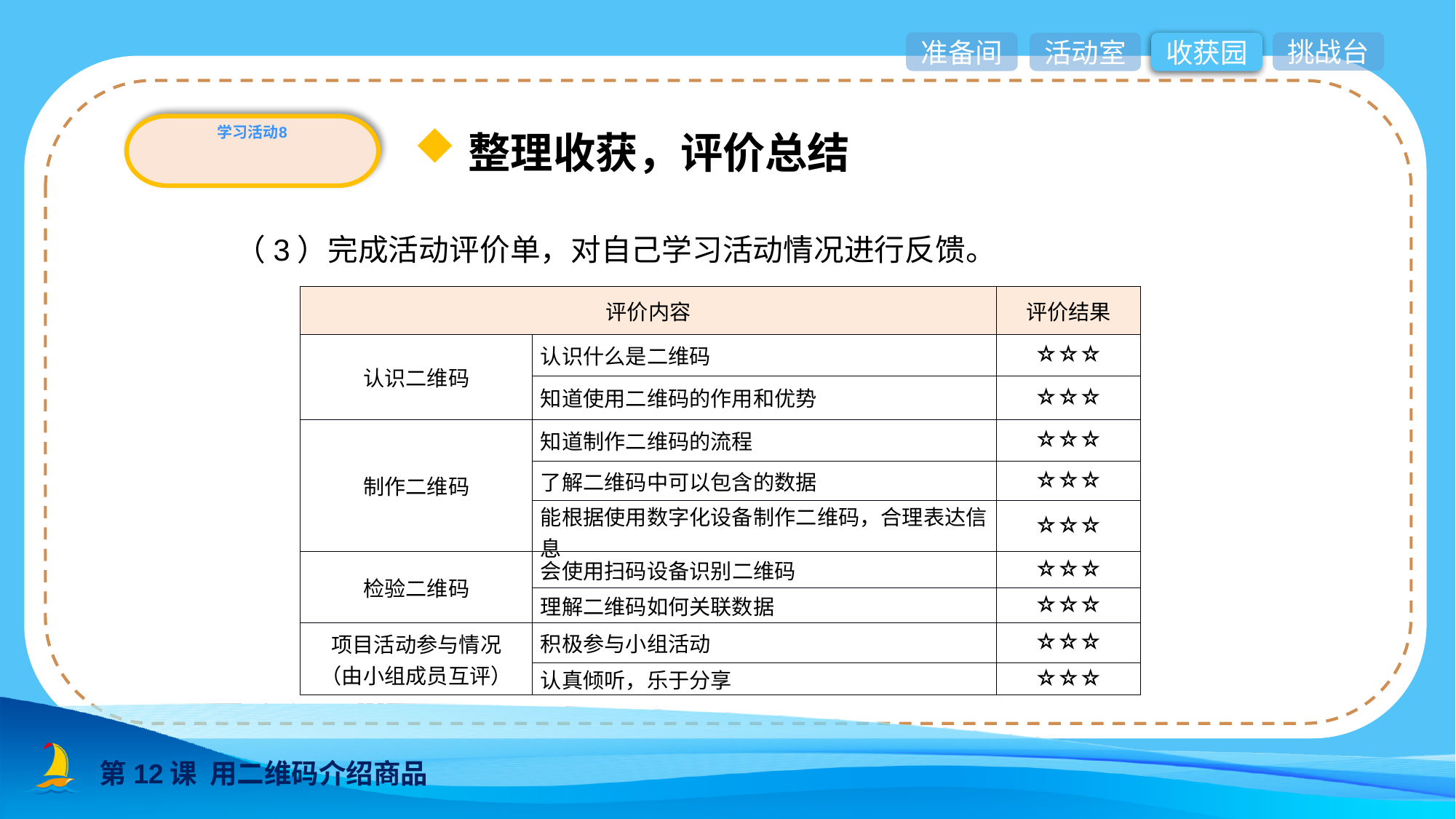

准备间
挑战台
活动室
收获园

学习活动8
整理收获，评价总结

  （3）完成活动评价单，对自己学习活动情况进行反馈。
| 评价内容 |  | 评价结果 |
| --- | --- | --- |
| 认识二维码 | 认识什么是二维码 | ☆☆☆ |
|  | 知道使用二维码的作用和优势 | ☆☆☆ |
| 制作二维码 | 知道制作二维码的流程 | ☆☆☆ |
|  | 了解二维码中可以包含的数据 | ☆☆☆ |
|  | 能根据使用数字化设备制作二维码，合理表达信息 | ☆☆☆ |
| 检验二维码 | 会使用扫码设备识别二维码 | ☆☆☆ |
|  | 理解二维码如何关联数据 | ☆☆☆ |
| 项目活动参与情况 （由小组成员互评） | 积极参与小组活动 | ☆☆☆ |
|  | 认真倾听，乐于分享 | ☆☆☆ |